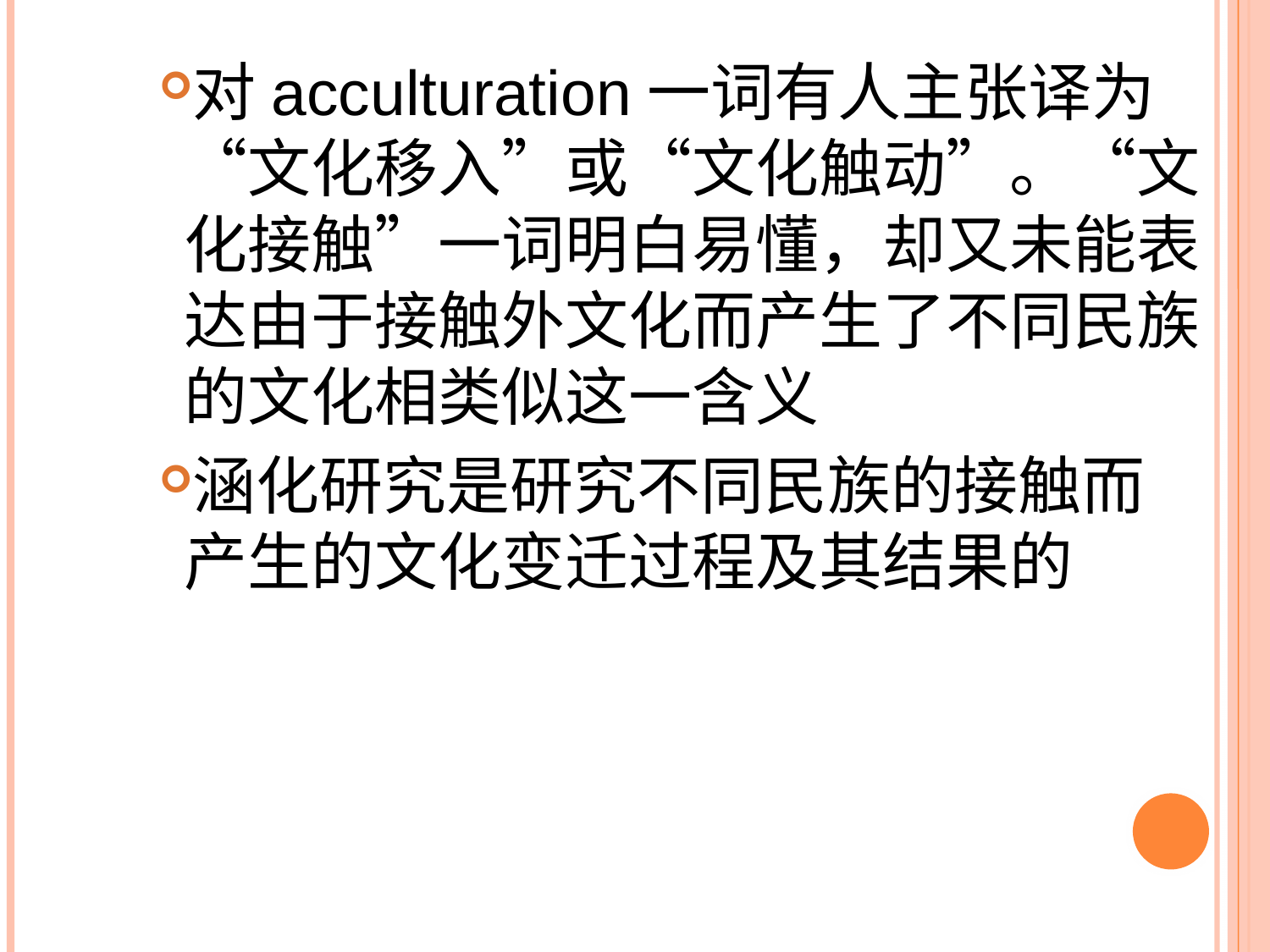

对acculturation一词有人主张译为“文化移入”或“文化触动”。“文化接触”一词明白易懂，却又未能表达由于接触外文化而产生了不同民族的文化相类似这一含义
涵化研究是研究不同民族的接触而产生的文化变迁过程及其结果的